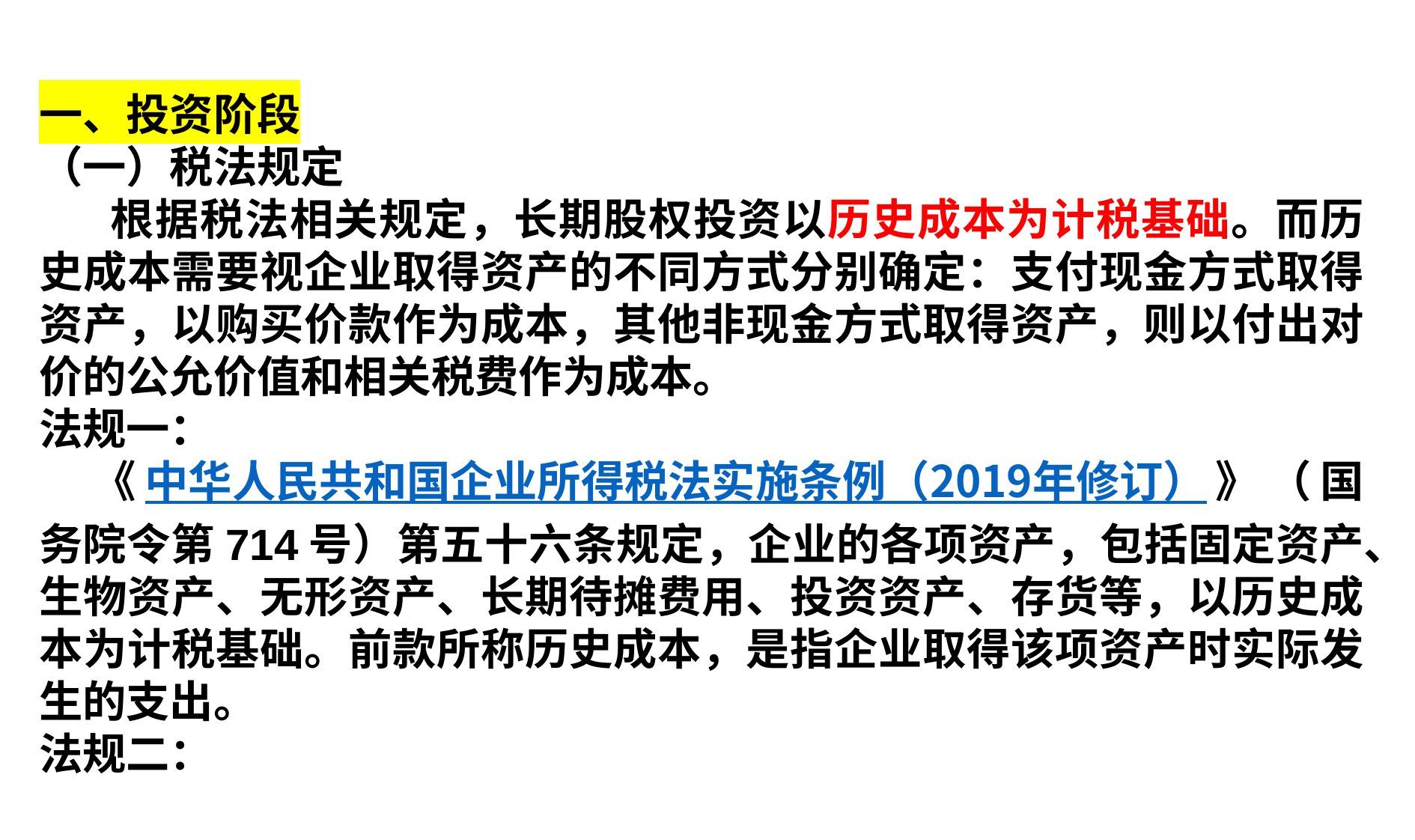

一、投资阶段
（一）税法规定
根据税法相关规定，长期股权投资以历史成本为计税基础。而历史成本需要视企业取得资产的不同方式分别确定：支付现金方式取得资产，以购买价款作为成本，其他非现金方式取得资产，则以付出对价的公允价值和相关税费作为成本。
法规一：
《中华人民共和国企业所得税法实施条例（2019年修订）》（国务院令第714号）第五十六条规定，企业的各项资产，包括固定资产、生物资产、无形资产、长期待摊费用、投资资产、存货等，以历史成本为计税基础。前款所称历史成本，是指企业取得该项资产时实际发生的支出。
法规二：